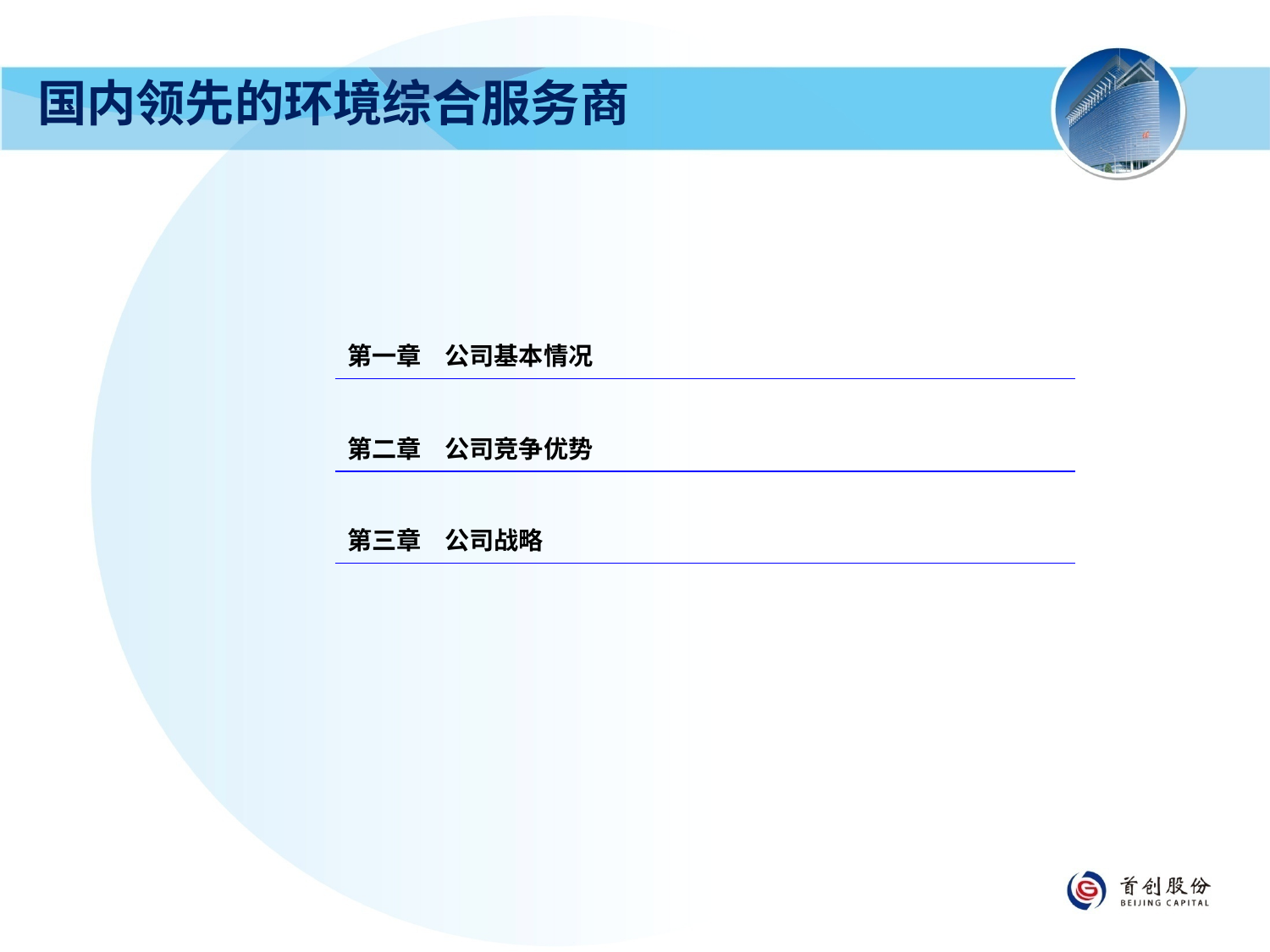

国内领先的环境综合服务商
| 第一章 公司基本情况 |
| --- |
| 第二章 公司竞争优势 |
| 第三章 公司战略 |